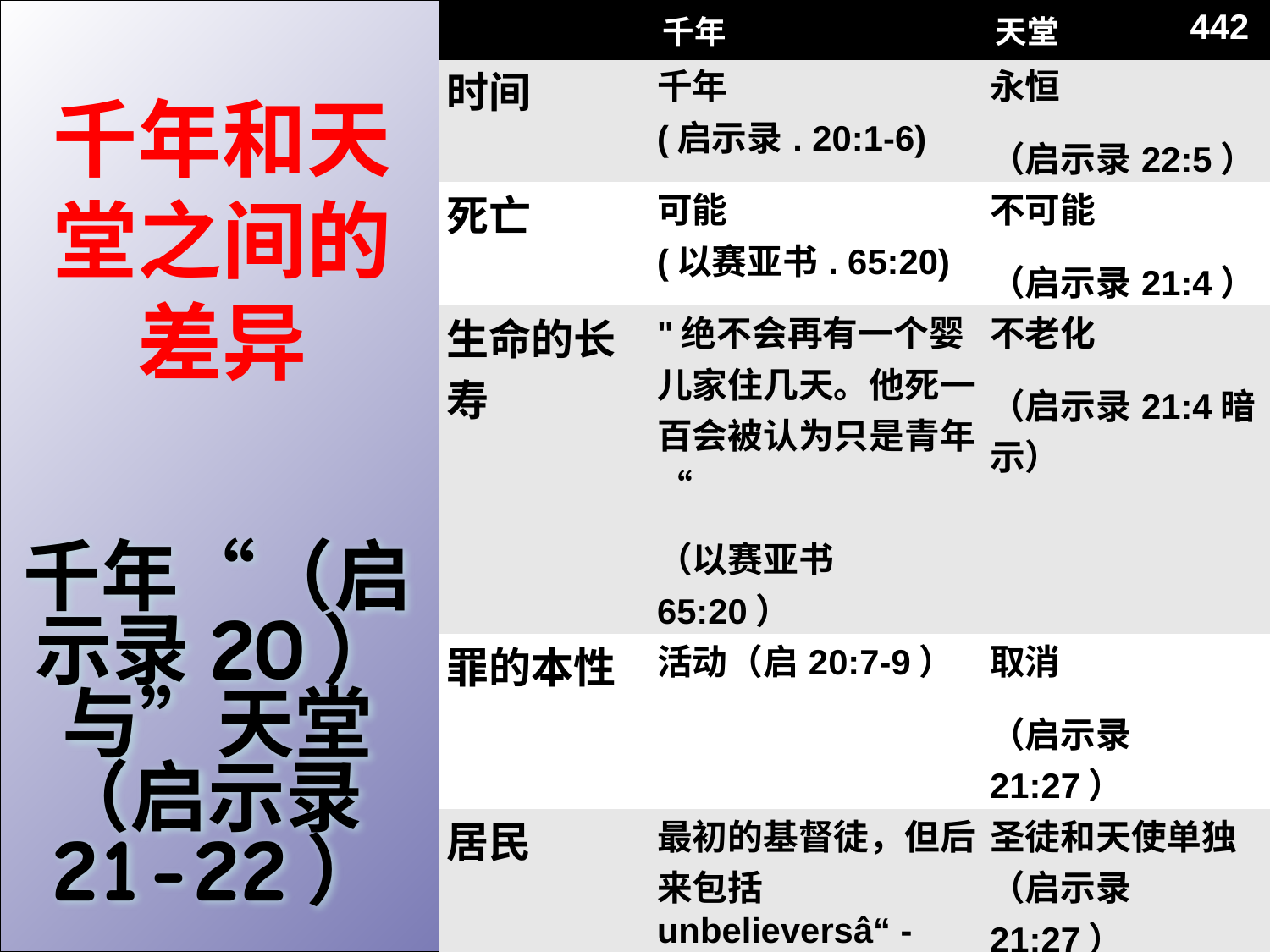

|  | 千年 | 天堂 |
| --- | --- | --- |
| 时间 | 千年 (启示录. 20:1-6) | 永恒 （启示录22:5） |
| 死亡 | 可能 (以赛亚书. 65:20) | 不可能 （启示录21:4） |
| 生命的长寿 | "绝不会再有一个婴儿家住几天。他死一百会被认为只是青年“ （以赛亚书65:20） | 不老化 （启示录21:4暗示） |
| 罪的本性 | 活动（启20:7-9） | 取消 （启示录21:27） |
| 居民 | 最初的基督徒，但后来包括unbelieversâ“ - ”没有天使的生活吗？ （马太福音25:34，启示录20:7-9） | 圣徒和天使单独（启示录21:27） |
442
# 千年和天堂之间的差异
千年“（启示录20）与”天堂（启示录21-22）